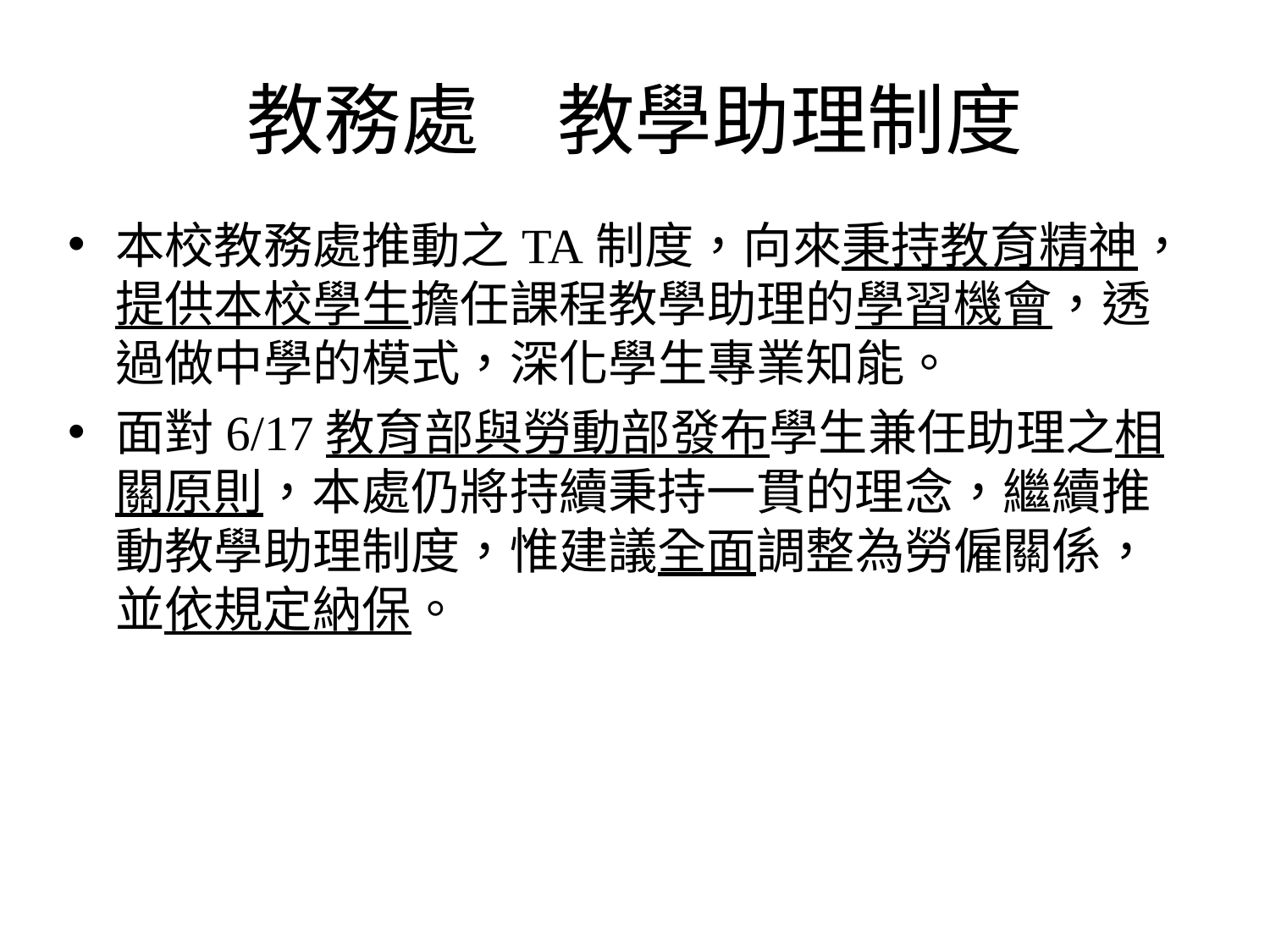

# 教務處　教學助理制度
本校教務處推動之TA制度，向來秉持教育精神，提供本校學生擔任課程教學助理的學習機會，透過做中學的模式，深化學生專業知能。
面對6/17教育部與勞動部發布學生兼任助理之相關原則，本處仍將持續秉持一貫的理念，繼續推動教學助理制度，惟建議全面調整為勞僱關係，並依規定納保。